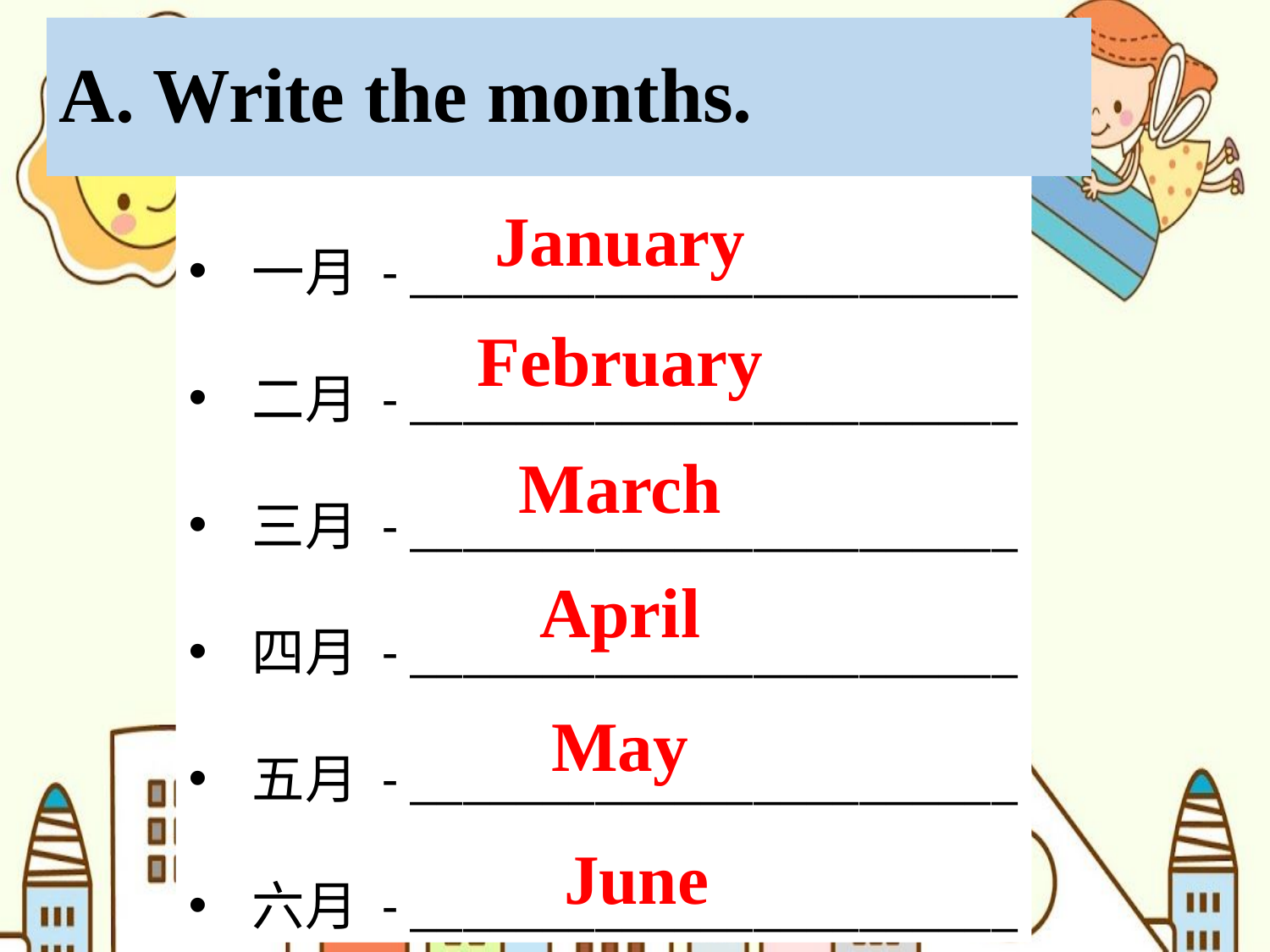

# A. Write the months.
一月 - _______________________
二月 - _______________________
三月 - _______________________
四月 - _______________________
五月 - _______________________
六月 - _______________________
January
February
March
April
May
June